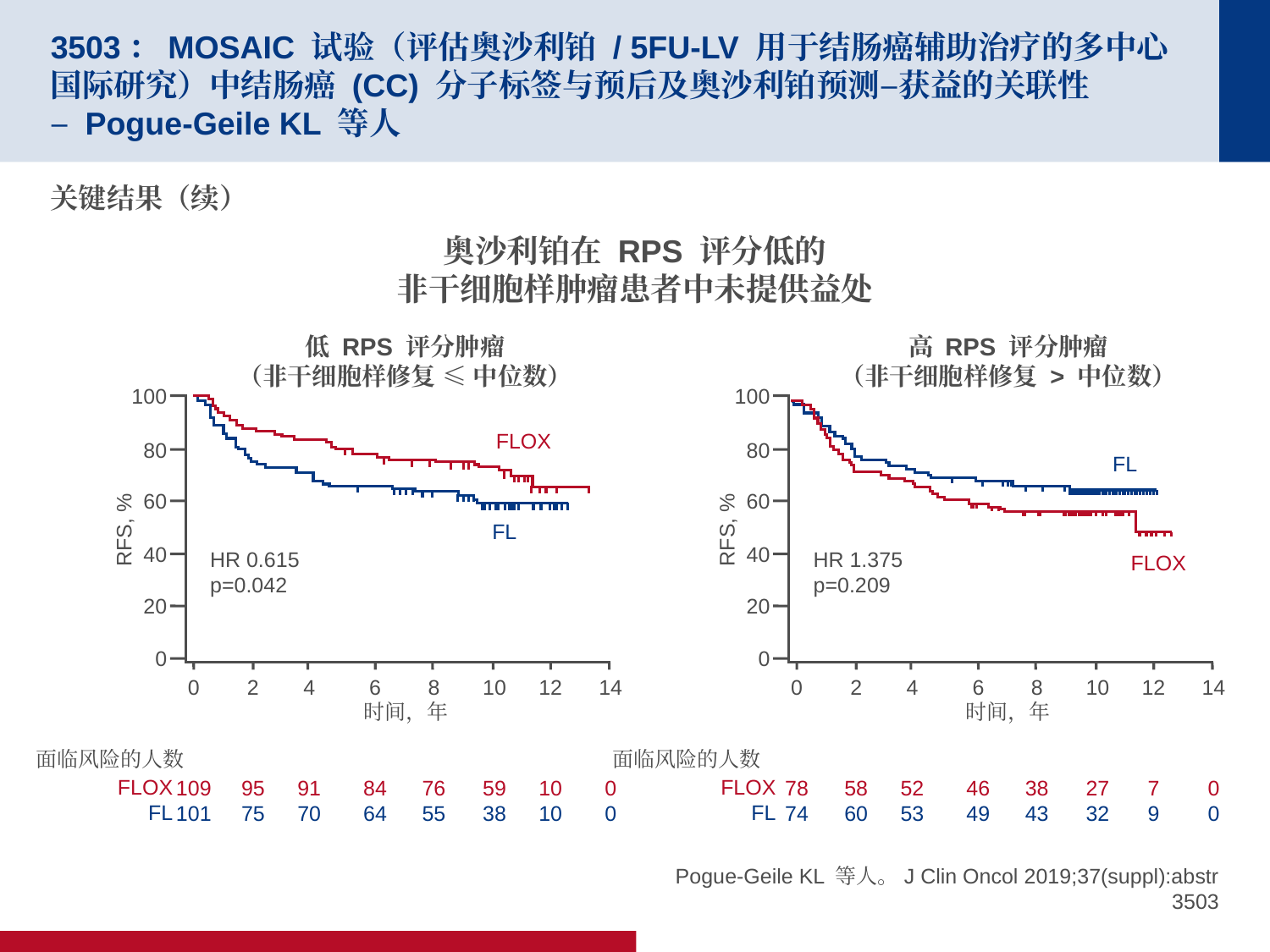

# 3503：MOSAIC 试验（评估奥沙利铂 / 5FU-LV 用于结肠癌辅助治疗的多中心国际研究）中结肠癌 (CC) 分子标签与预后及奥沙利铂预测–获益的关联性 – Pogue-Geile KL 等人
关键结果（续）
奥沙利铂在 RPS 评分低的
非干细胞样肿瘤患者中未提供益处
低 RPS 评分肿瘤
（非干细胞样修复 ≤ 中位数）
高 RPS 评分肿瘤
（非干细胞样修复 > 中位数）
100

80

60

RFS, %
40

20

0

0

109
101
8

76
55

2

95
75

4

91
70
6

84
64

10

59
38
12

10
10

14

0
0
时间，年

FLOX
FL
100

80

60

RFS, %
40

20

0

0

78
74
8

38
43

2

58
60

4

52
53
6

46
49

10

27
32
12

7
9

14

0
0
时间，年

FLOX
FL

FLOX
FL
FL
HR 0.615
p=0.042
HR 1.375
p=0.209
FLOX
面临风险的人数
面临风险的人数
Pogue-Geile KL 等人。J Clin Oncol 2019;37(suppl):abstr 3503